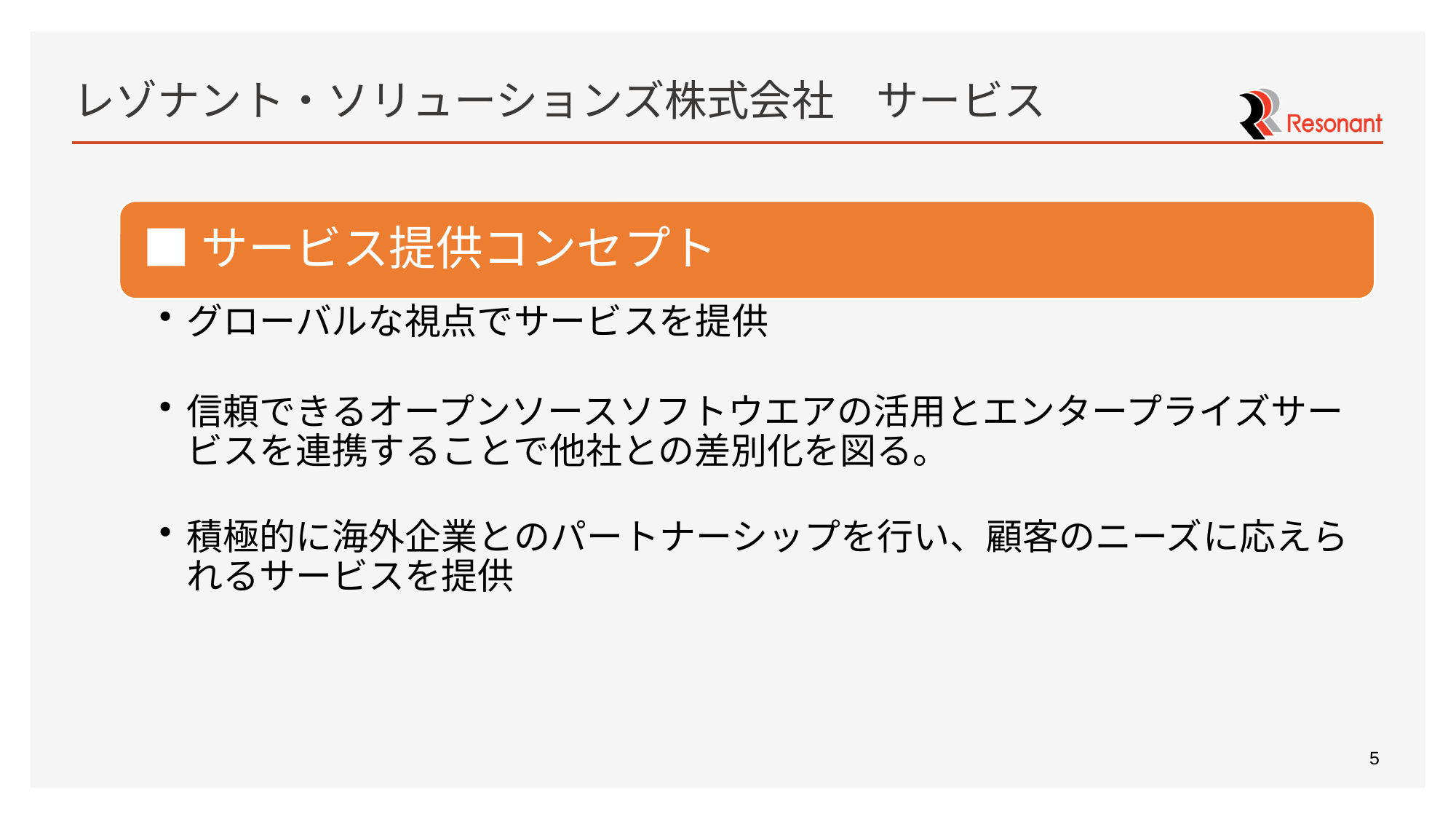

# レゾナント・ソリューションズ株式会社　サービス

■サービス提供コンセプト
グローバルな視点でサービスを提供
信頼できるオープンソースソフトウエアの活用とエンタープライズサービスを連携することで他社との差別化を図る。
積極的に海外企業とのパートナーシップを行い、顧客のニーズに応えられるサービスを提供
5